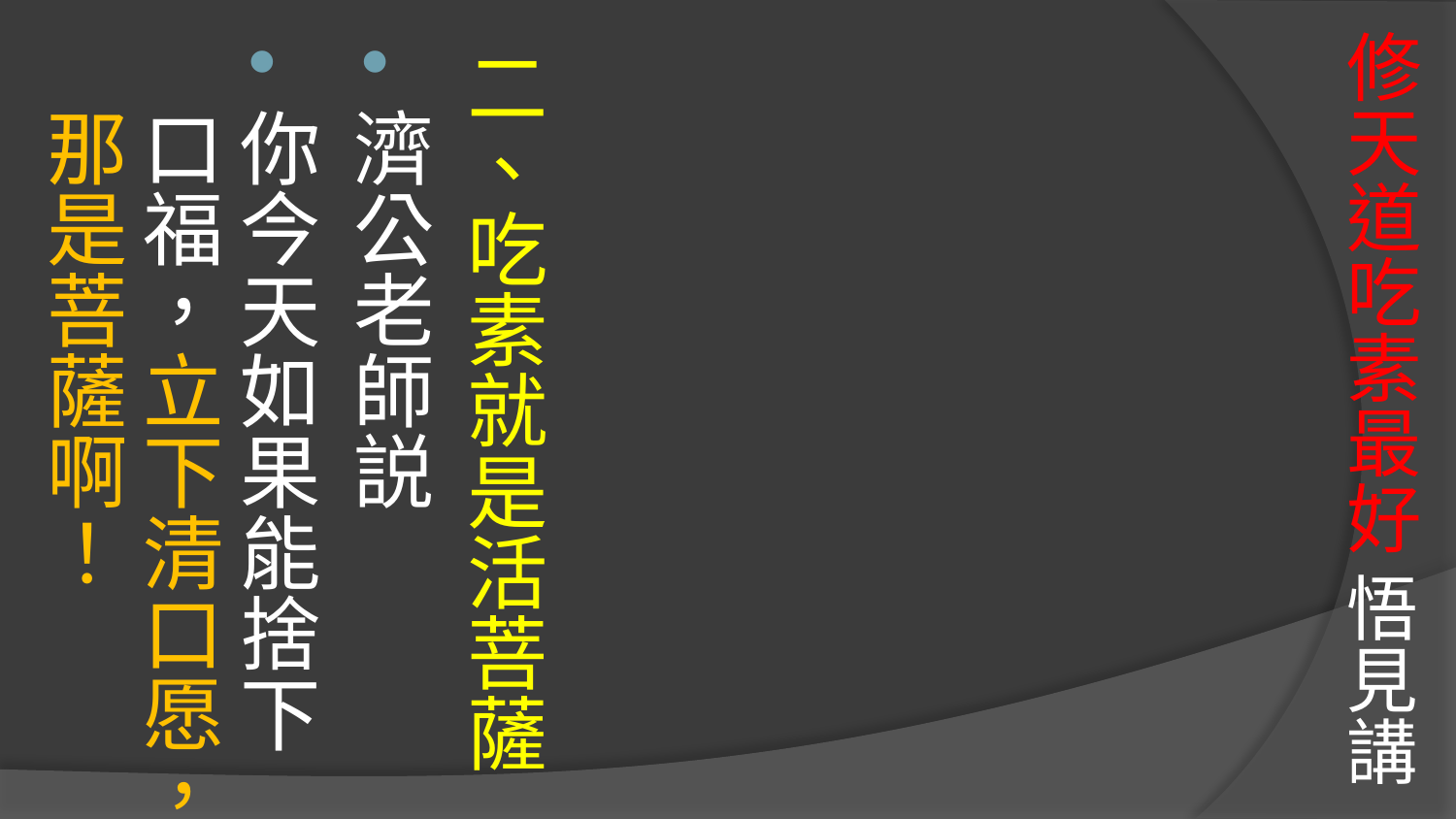

# 修天道吃素最好 悟見講
二、吃素就是活菩薩
濟公老師説
你今天如果能捨下口福，立下清口愿，那是菩薩啊！